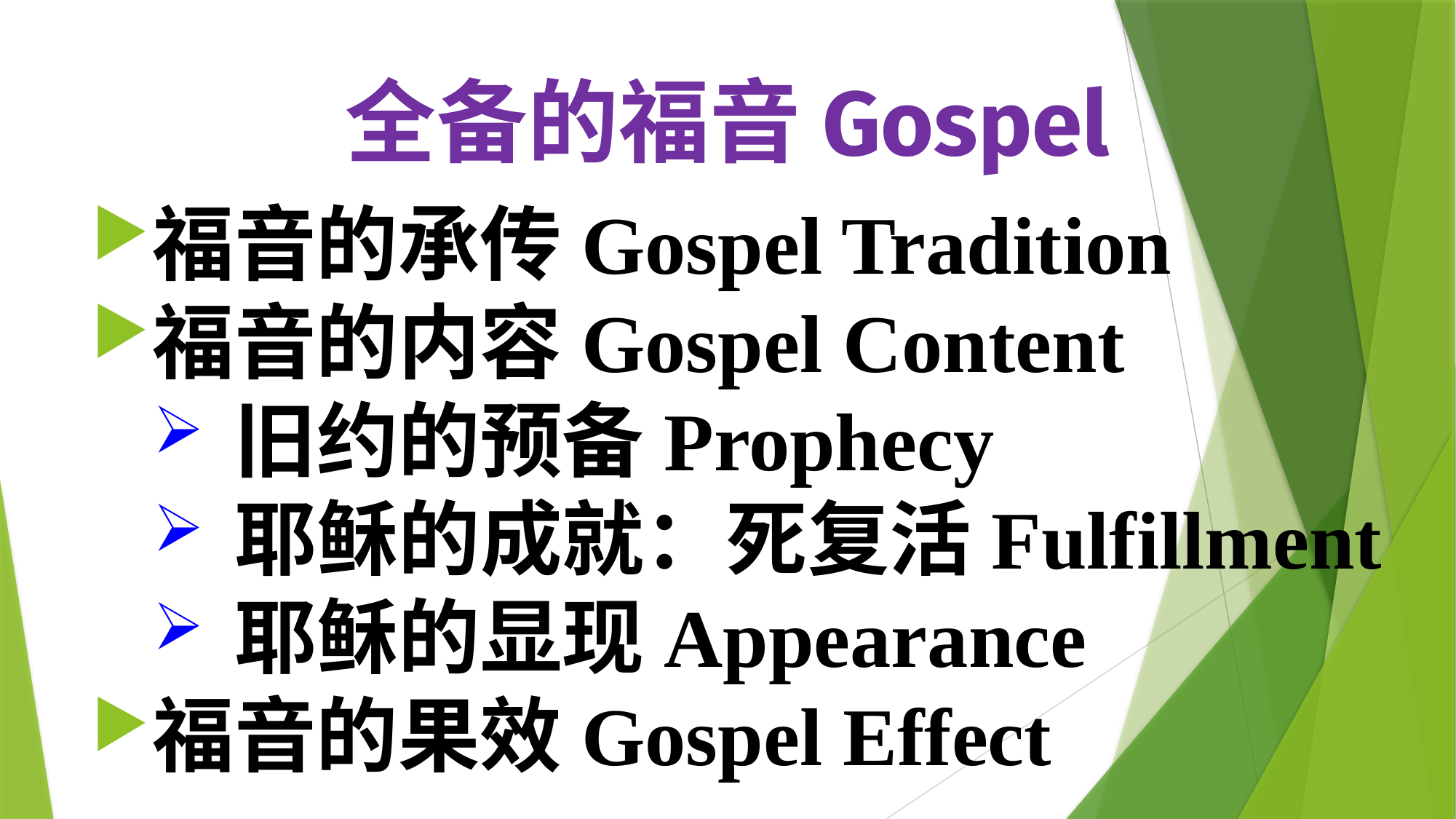

# 全备的福音Gospel
福音的承传Gospel Tradition
福音的内容Gospel Content
旧约的预备Prophecy
耶稣的成就：死复活Fulfillment
耶稣的显现Appearance
福音的果效Gospel Effect